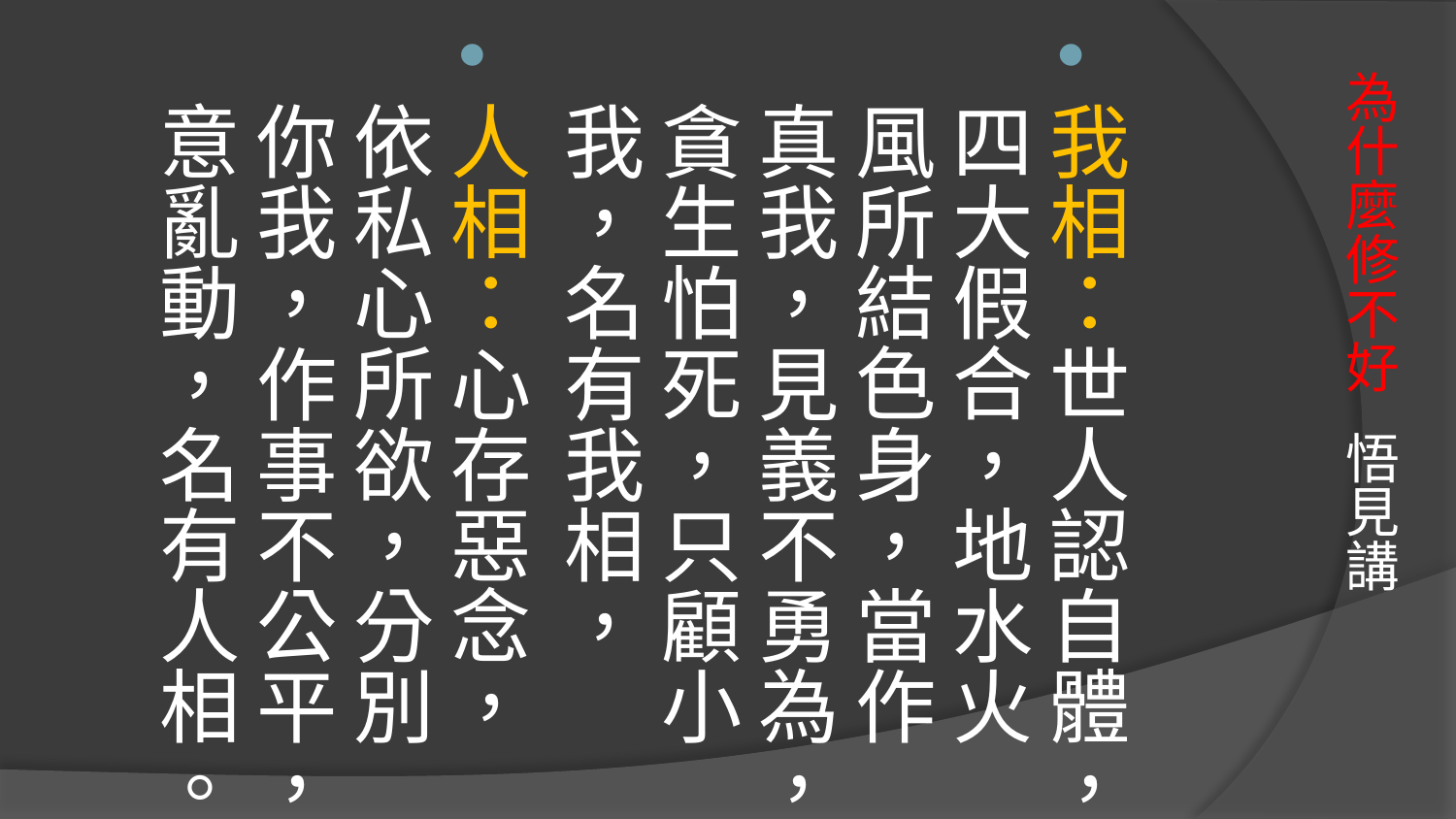

我相：世人認自體，四大假合，地水火風所結色身，當作真我，見義不勇為，貪生怕死，只顧小我，名有我相，
人相：心存惡念，依私心所欲，分別你我，作事不公平，意亂動，名有人相。

# 為什麼修不好   悟見講